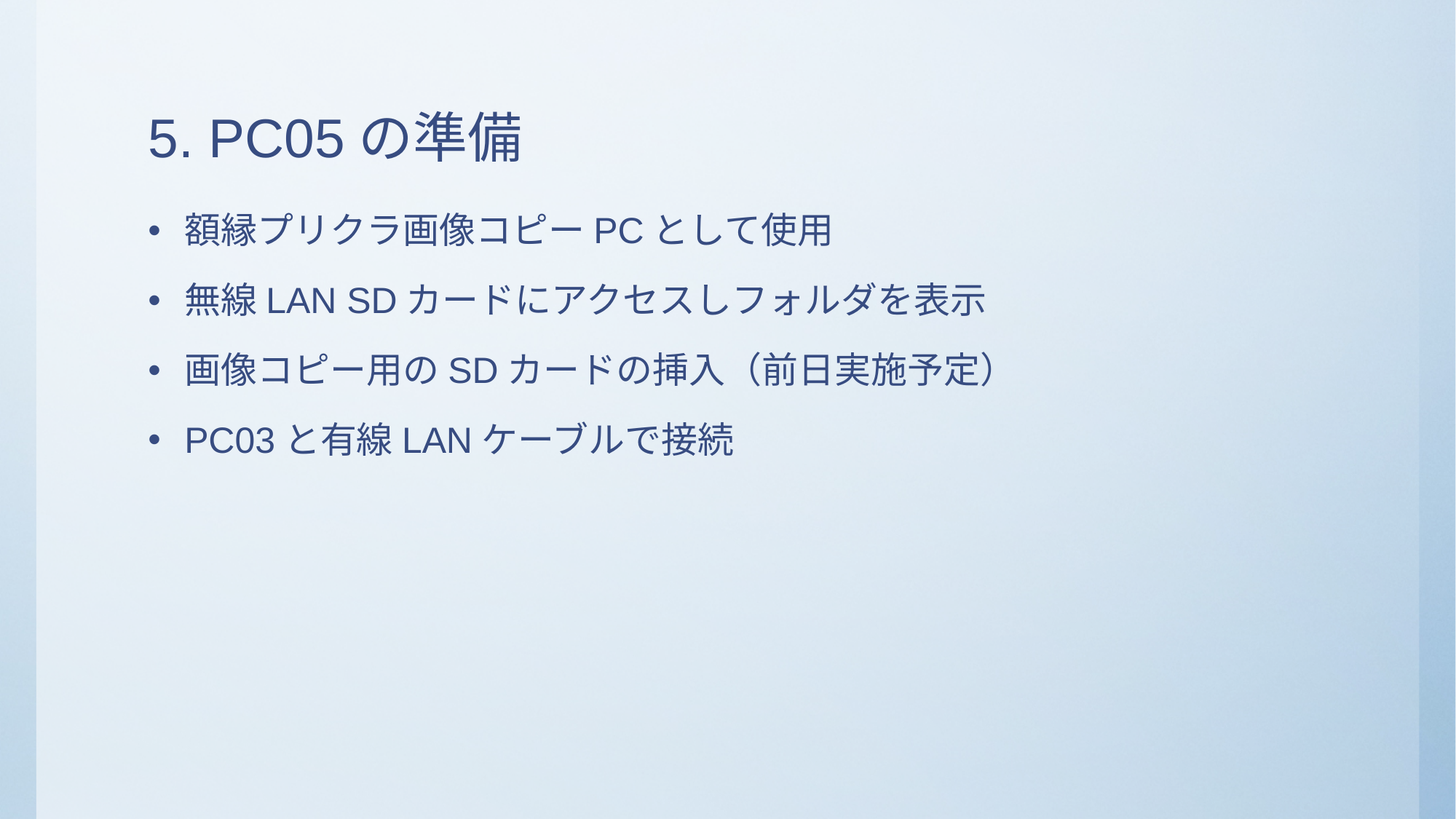

# 5. PC05の準備
額縁プリクラ画像コピーPCとして使用
無線LAN SDカードにアクセスしフォルダを表示
画像コピー用のSDカードの挿入（前日実施予定）
PC03と有線LANケーブルで接続